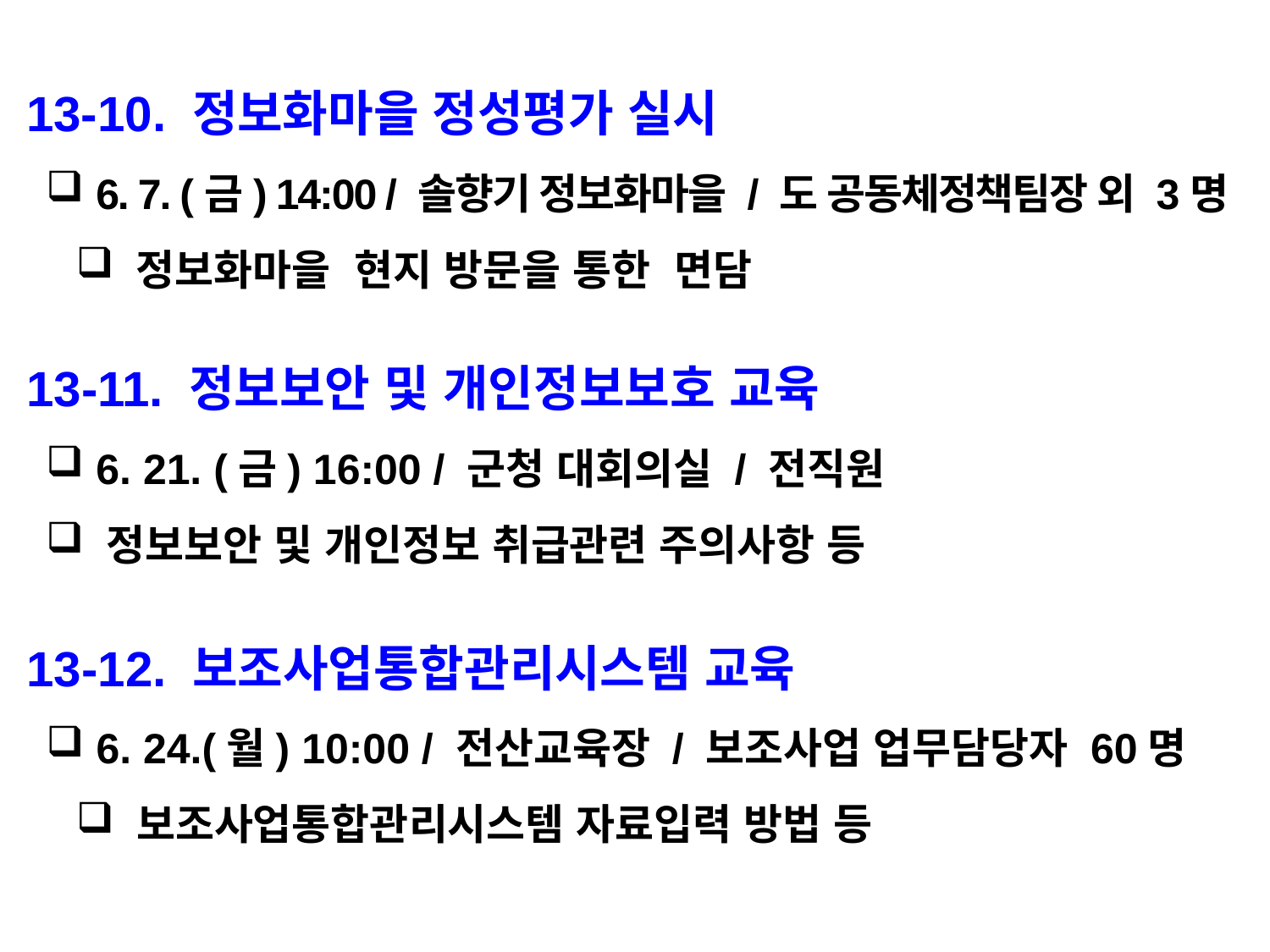

13-10. 정보화마을 정성평가 실시
 6. 7. (금) 14:00 / 솔향기 정보화마을 / 도 공동체정책팀장 외 3명
 정보화마을  현지 방문을 통한  면담
 13-11. 정보보안 및 개인정보보호 교육
 6. 21. (금) 16:00 / 군청 대회의실 / 전직원
 정보보안 및 개인정보 취급관련 주의사항 등
 13-12. 보조사업통합관리시스템 교육
 6. 24.(월) 10:00 / 전산교육장 / 보조사업 업무담당자 60명
 보조사업통합관리시스템 자료입력 방법 등